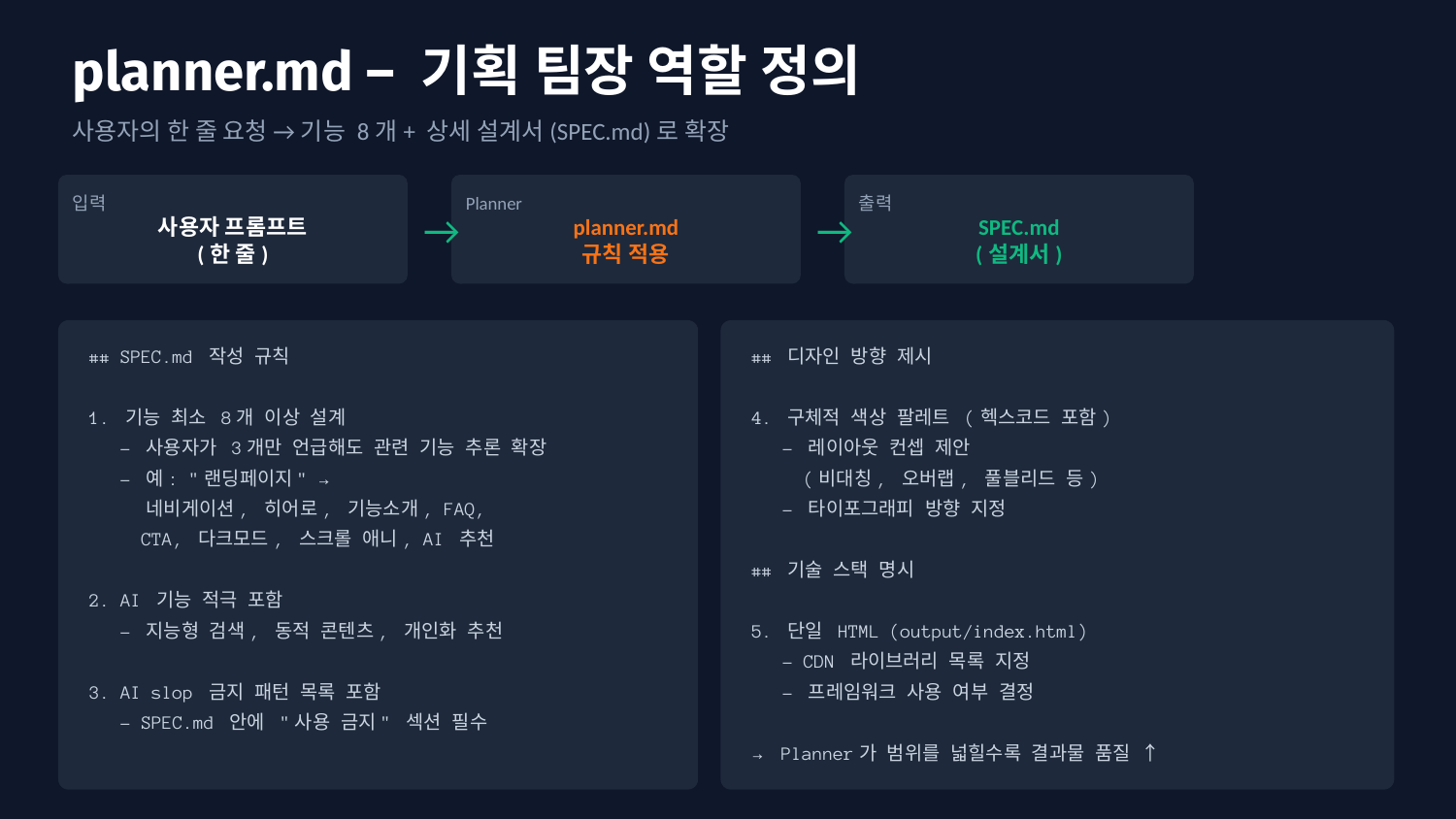

planner.md – 기획 팀장 역할 정의
사용자의 한 줄 요청 → 기능 8개+ 상세 설계서(SPEC.md)로 확장

입력
사용자 프롬프트
(한 줄)

Planner
planner.md
규칙 적용

출력
SPEC.md
(설계서)
→
→

## SPEC.md 작성 규칙

1. 기능 최소 8개 이상 설계
   - 사용자가 3개만 언급해도 관련 기능 추론 확장
   - 예: "랜딩페이지" →
     네비게이션, 히어로, 기능소개, FAQ,
     CTA, 다크모드, 스크롤 애니, AI 추천

2. AI 기능 적극 포함
   - 지능형 검색, 동적 콘텐츠, 개인화 추천

3. AI slop 금지 패턴 목록 포함
   - SPEC.md 안에 "사용 금지" 섹션 필수
## 디자인 방향 제시

4. 구체적 색상 팔레트 (헥스코드 포함)
   - 레이아웃 컨셉 제안
     (비대칭, 오버랩, 풀블리드 등)
   - 타이포그래피 방향 지정

## 기술 스택 명시

5. 단일 HTML (output/index.html)
   - CDN 라이브러리 목록 지정
   - 프레임워크 사용 여부 결정

→ Planner가 범위를 넓힐수록 결과물 품질 ↑